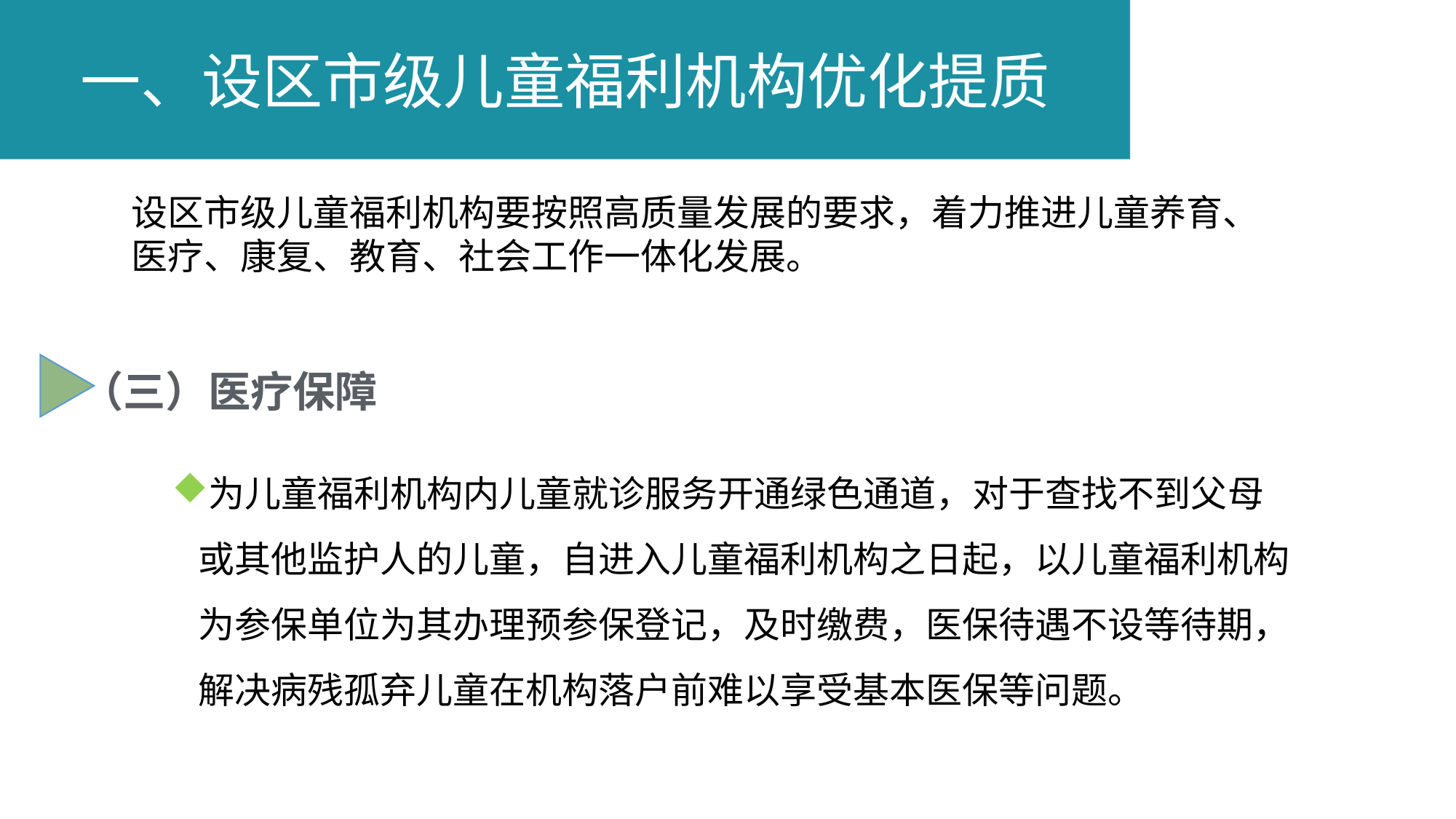

一、设区市级儿童福利机构优化提质
设区市级儿童福利机构要按照高质量发展的要求，着力推进儿童养育、医疗、康复、教育、社会工作一体化发展。
目录

（三）医疗保障
为儿童福利机构内儿童就诊服务开通绿色通道，对于查找不到父母或其他监护人的儿童，自进入儿童福利机构之日起，以儿童福利机构为参保单位为其办理预参保登记，及时缴费，医保待遇不设等待期，解决病残孤弃儿童在机构落户前难以享受基本医保等问题。